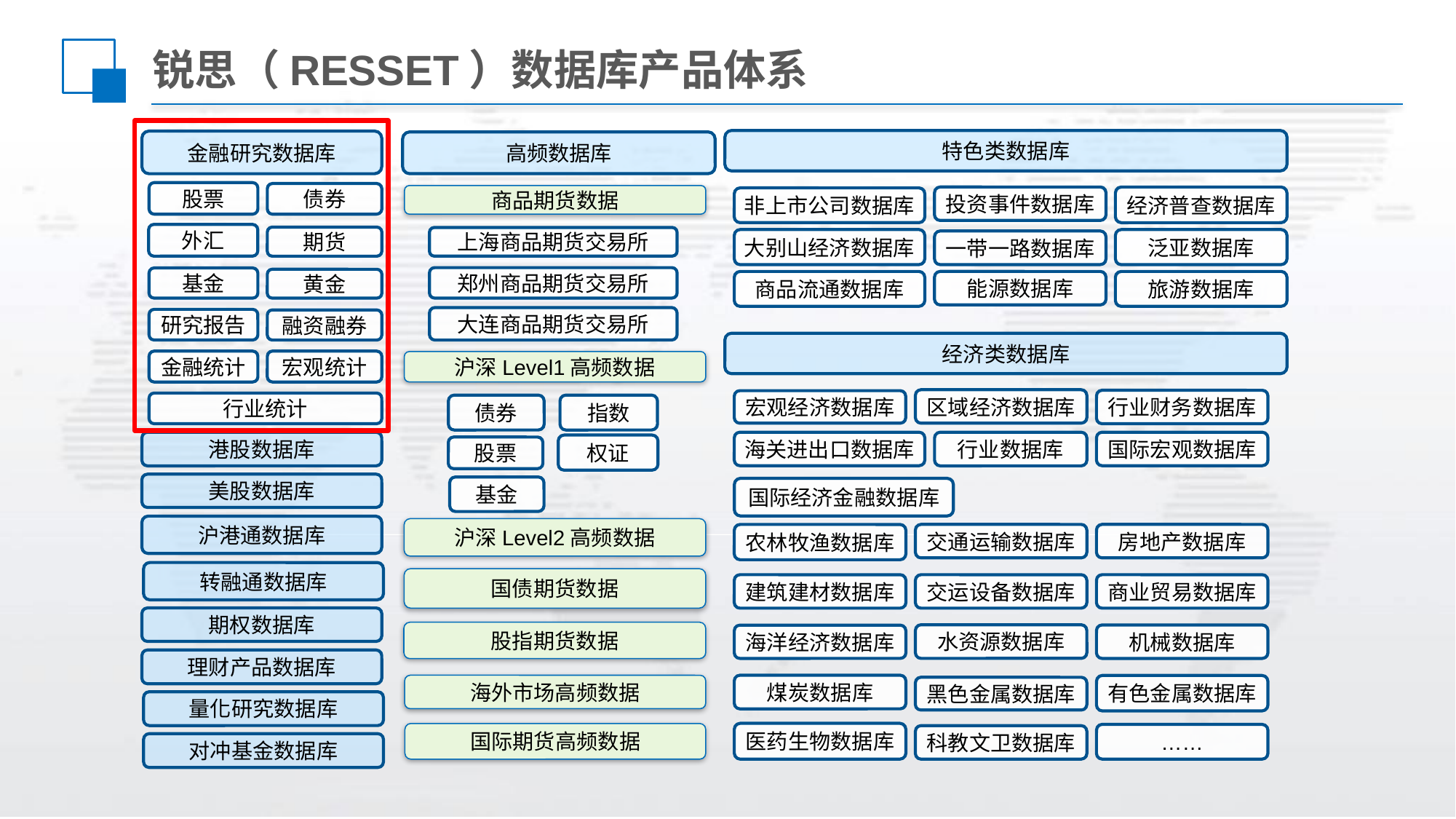

# 锐思（RESSET）数据库产品体系

特色类数据库
金融研究数据库
高频数据库
股票
债券
商品期货数据
投资事件数据库
经济普查数据库
非上市公司数据库
外汇
期货
上海商品期货交易所
大别山经济数据库
泛亚数据库
一带一路数据库
郑州商品期货交易所
基金
黄金
商品流通数据库
能源数据库
旅游数据库
大连商品期货交易所
研究报告
融资融券
经济类数据库
金融统计
宏观统计
沪深Level1高频数据
区域经济数据库
行业财务数据库
宏观经济数据库
行业统计
债券
指数
港股数据库
海关进出口数据库
行业数据库
国际宏观数据库
权证
股票
美股数据库
基金
国际经济金融数据库
沪港通数据库
沪深Level2高频数据
农林牧渔数据库
交通运输数据库
房地产数据库

转融通数据库
国债期货数据
建筑建材数据库
交运设备数据库
商业贸易数据库
期权数据库
股指期货数据
水资源数据库
机械数据库
海洋经济数据库
理财产品数据库
海外市场高频数据
煤炭数据库
有色金属数据库
黑色金属数据库
量化研究数据库
医药生物数据库
国际期货高频数据
……
科教文卫数据库
对冲基金数据库